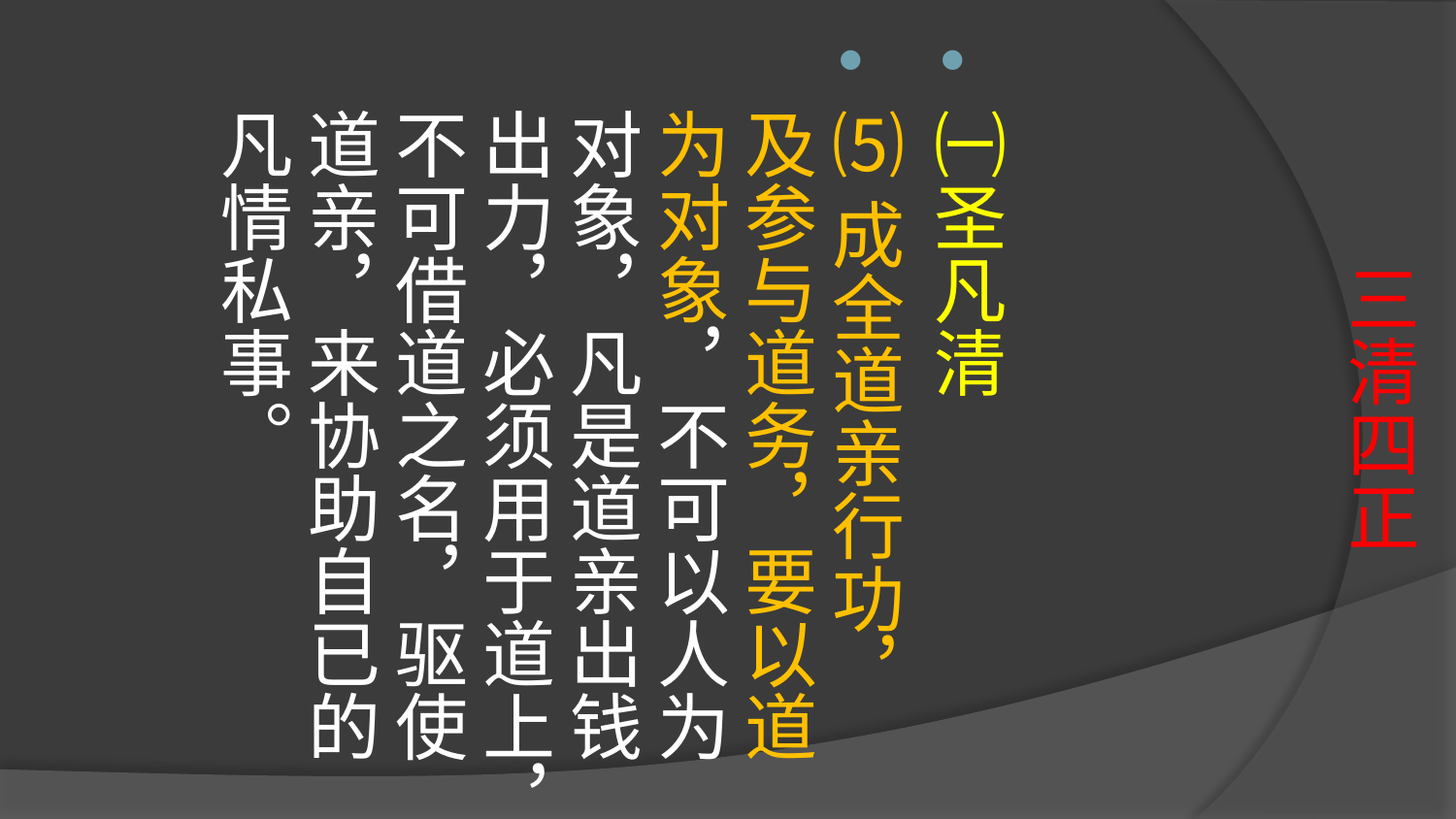

# 三清四正
㈠圣凡清
⑸成全道亲行功，及参与道务，要以道为对象，不可以人为对象，凡是道亲出钱出力，必须用于道上，不可借道之名，驱使道亲，来协助自已的凡情私事。